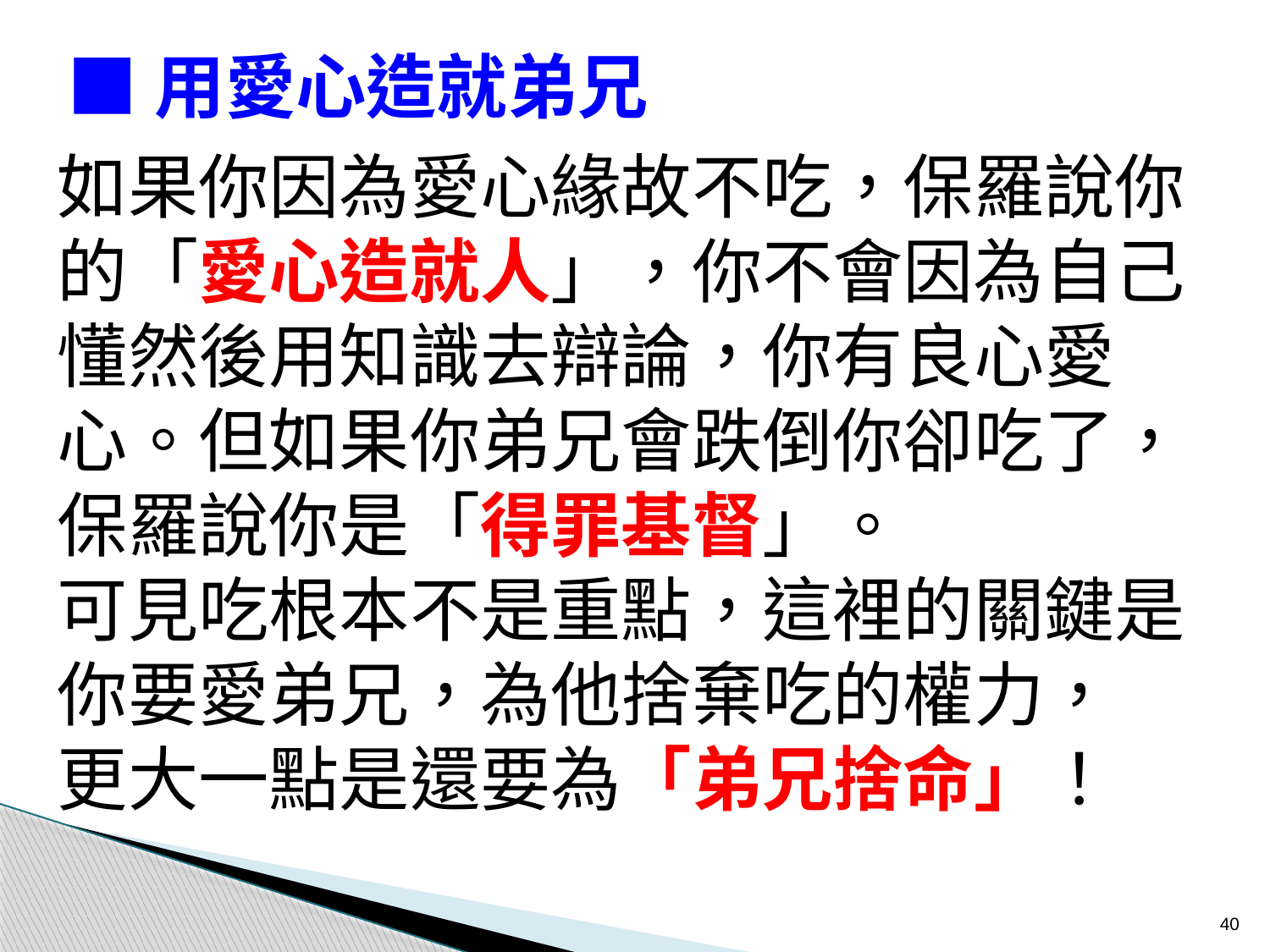

■用愛心造就弟兄
如果你因為愛心緣故不吃，保羅說你的「愛心造就人」，你不會因為自己懂然後用知識去辯論，你有良心愛心。但如果你弟兄會跌倒你卻吃了，保羅說你是「得罪基督」。
可見吃根本不是重點，這裡的關鍵是你要愛弟兄，為他捨棄吃的權力，
更大一點是還要為「弟兄捨命」！
40